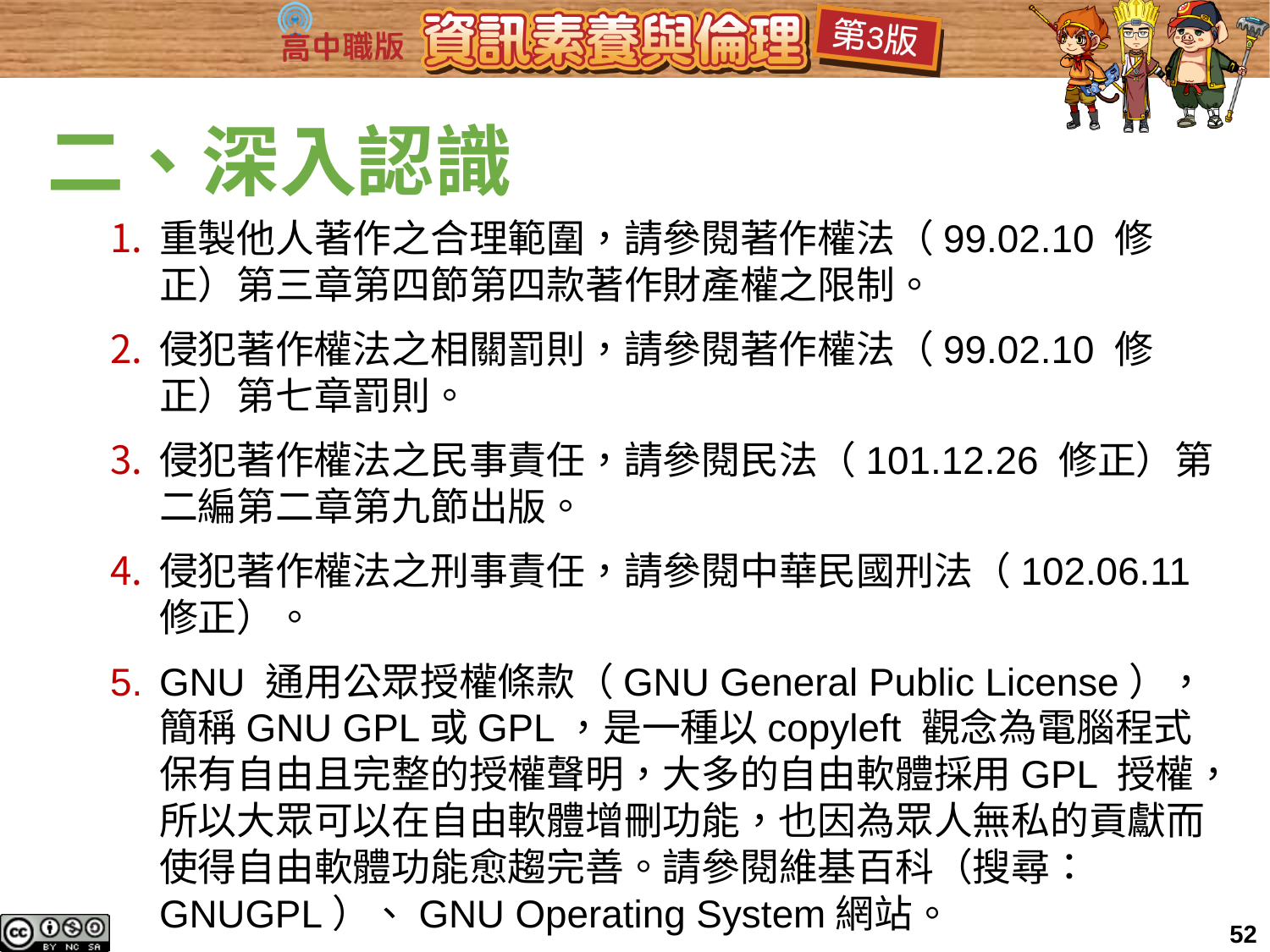

二、深入認識
重製他人著作之合理範圍，請參閱著作權法（99.02.10 修正）第三章第四節第四款著作財產權之限制。
侵犯著作權法之相關罰則，請參閱著作權法（99.02.10 修正）第七章罰則。
侵犯著作權法之民事責任，請參閱民法（101.12.26 修正）第二編第二章第九節出版。
侵犯著作權法之刑事責任，請參閱中華民國刑法（102.06.11 修正）。
GNU 通用公眾授權條款（GNU General Public License），簡稱GNU GPL或GPL，是一種以copyleft 觀念為電腦程式保有自由且完整的授權聲明，大多的自由軟體採用GPL 授權，所以大眾可以在自由軟體增刪功能，也因為眾人無私的貢獻而使得自由軟體功能愈趨完善。請參閱維基百科（搜尋：GNUGPL）、GNU Operating System網站。
52